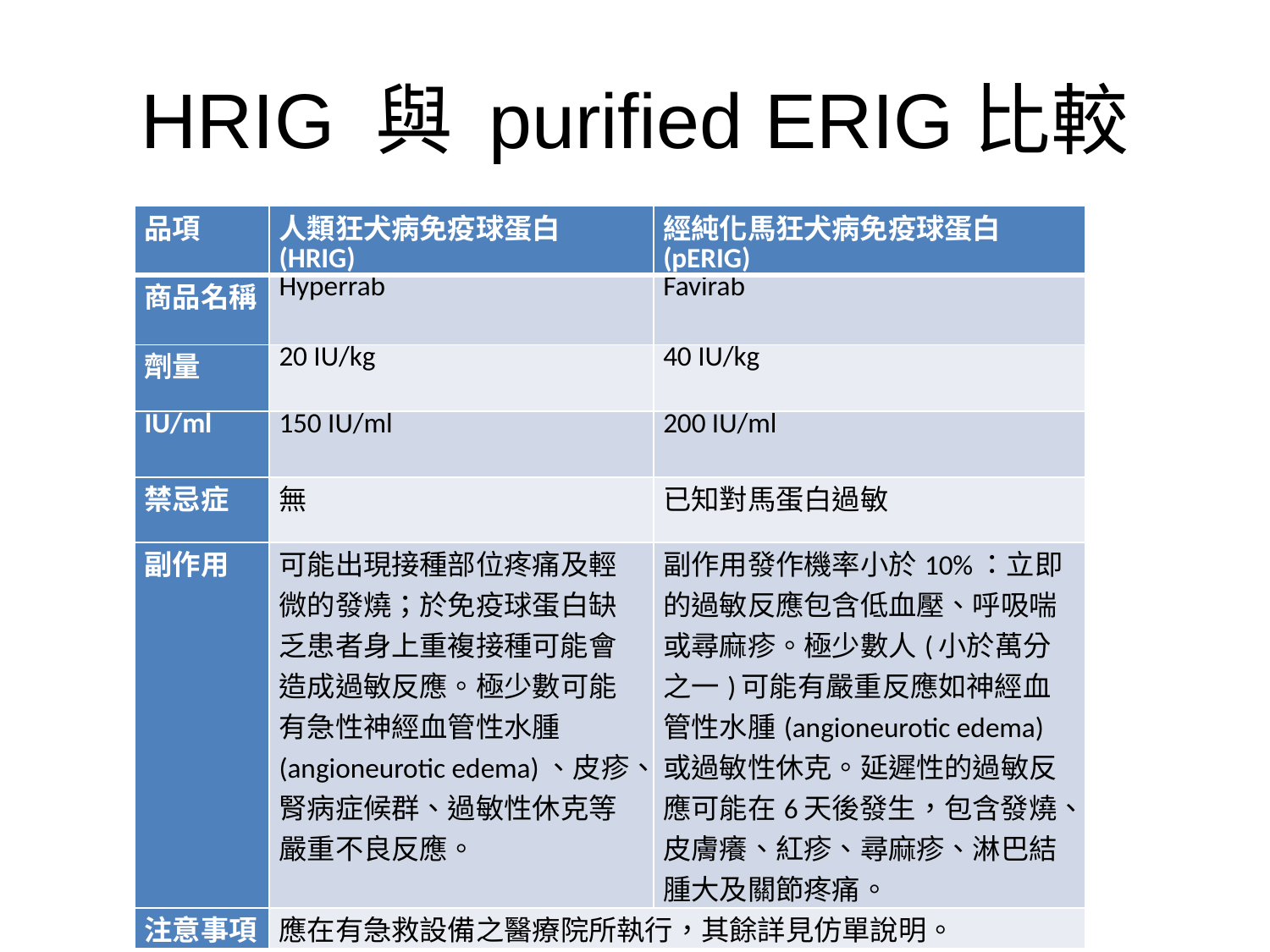

# HRIG 與 puriﬁed ERIG比較
| 品項 | 人類狂犬病免疫球蛋白(HRIG) | 經純化馬狂犬病免疫球蛋白(pERIG) |
| --- | --- | --- |
| 商品名稱 | Hyperrab | Favirab |
| 劑量 | 20 IU/kg | 40 IU/kg |
| IU/ml | 150 IU/ml | 200 IU/ml |
| 禁忌症 | 無 | 已知對馬蛋白過敏 |
| 副作用 | 可能出現接種部位疼痛及輕微的發燒；於免疫球蛋白缺乏患者身上重複接種可能會造成過敏反應。極少數可能有急性神經血管性水腫(angioneurotic edema)、皮疹、腎病症候群、過敏性休克等嚴重不良反應。 | 副作用發作機率小於10%：立即的過敏反應包含低血壓、呼吸喘或尋麻疹。極少數人(小於萬分之一)可能有嚴重反應如神經血管性水腫(angioneurotic edema)或過敏性休克。延遲性的過敏反應可能在6天後發生，包含發燒、皮膚癢、紅疹、尋麻疹、淋巴結腫大及關節疼痛。 |
| 注意事項 | 應在有急救設備之醫療院所執行，其餘詳見仿單說明。 |  |